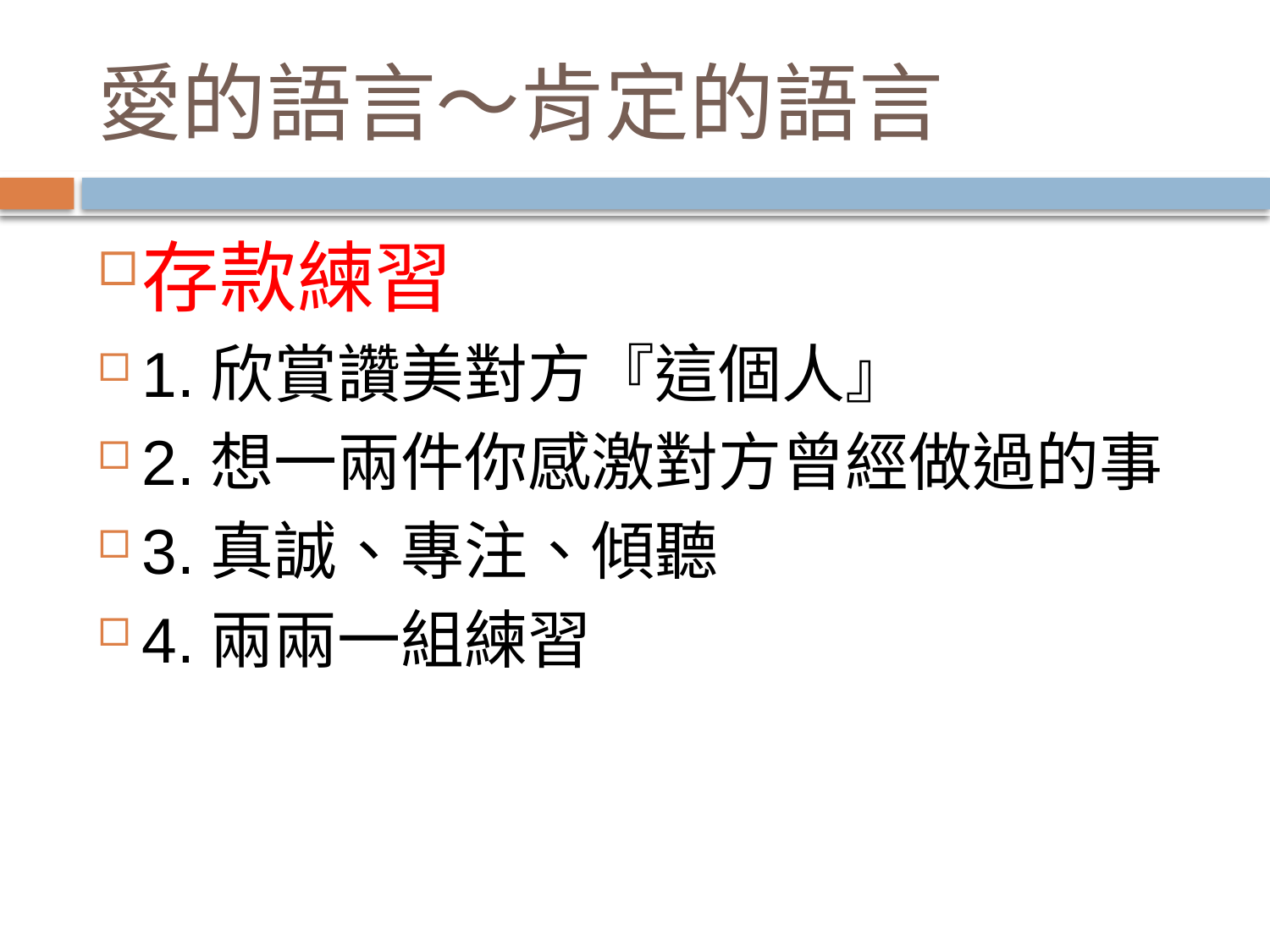

# 愛的語言～肯定的語言
存款練習
1.欣賞讚美對方『這個人』
2.想一兩件你感激對方曾經做過的事
3.真誠、專注、傾聽
4.兩兩一組練習